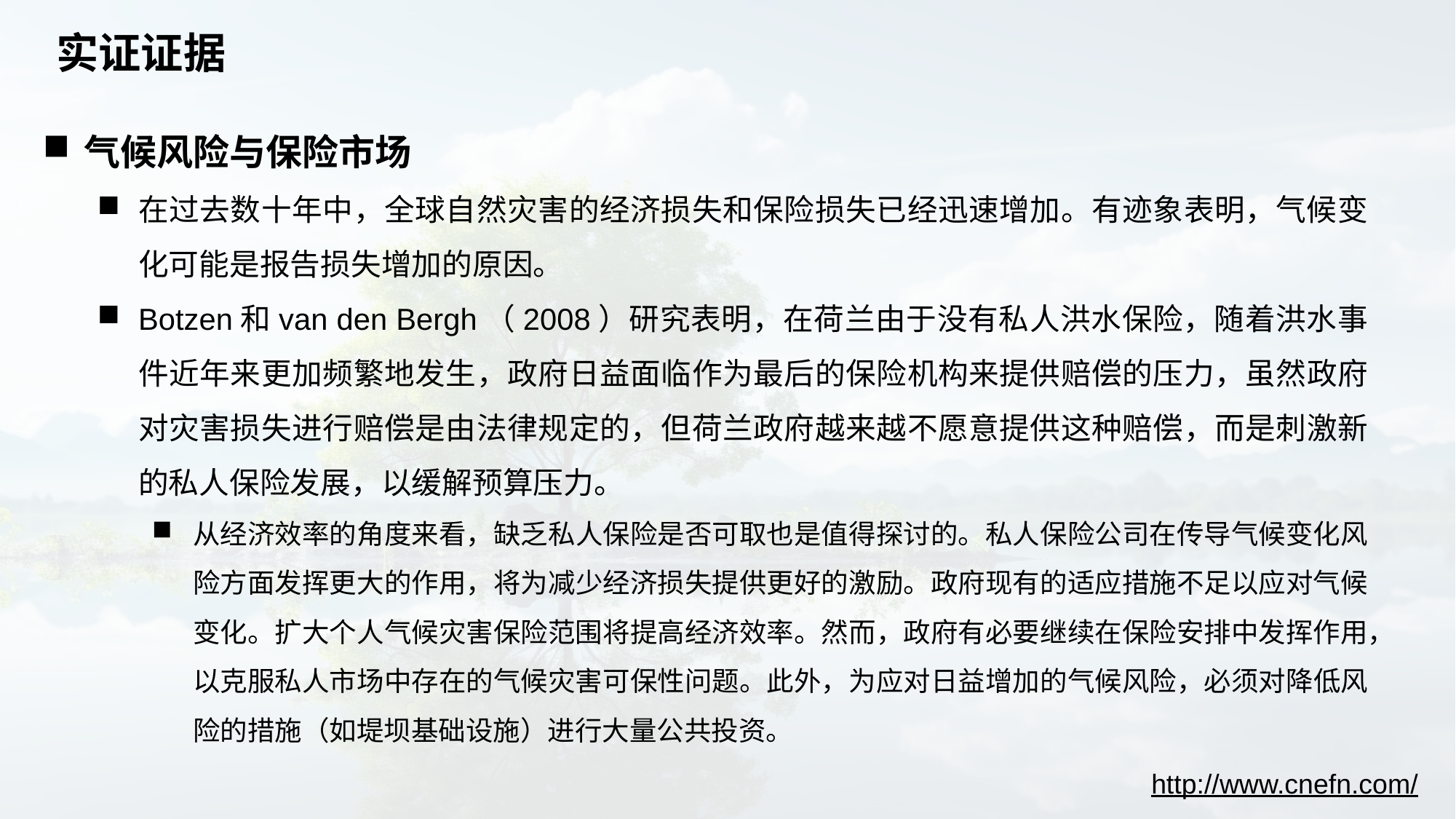

# 实证证据
气候风险与保险市场
在过去数十年中，全球自然灾害的经济损失和保险损失已经迅速增加。有迹象表明，气候变化可能是报告损失增加的原因。
Botzen和van den Bergh（2008）研究表明，在荷兰由于没有私人洪水保险，随着洪水事件近年来更加频繁地发生，政府日益面临作为最后的保险机构来提供赔偿的压力，虽然政府对灾害损失进行赔偿是由法律规定的，但荷兰政府越来越不愿意提供这种赔偿，而是刺激新的私人保险发展，以缓解预算压力。
从经济效率的角度来看，缺乏私人保险是否可取也是值得探讨的。私人保险公司在传导气候变化风险方面发挥更大的作用，将为减少经济损失提供更好的激励。政府现有的适应措施不足以应对气候变化。扩大个人气候灾害保险范围将提高经济效率。然而，政府有必要继续在保险安排中发挥作用，以克服私人市场中存在的气候灾害可保性问题。此外，为应对日益增加的气候风险，必须对降低风险的措施（如堤坝基础设施）进行大量公共投资。